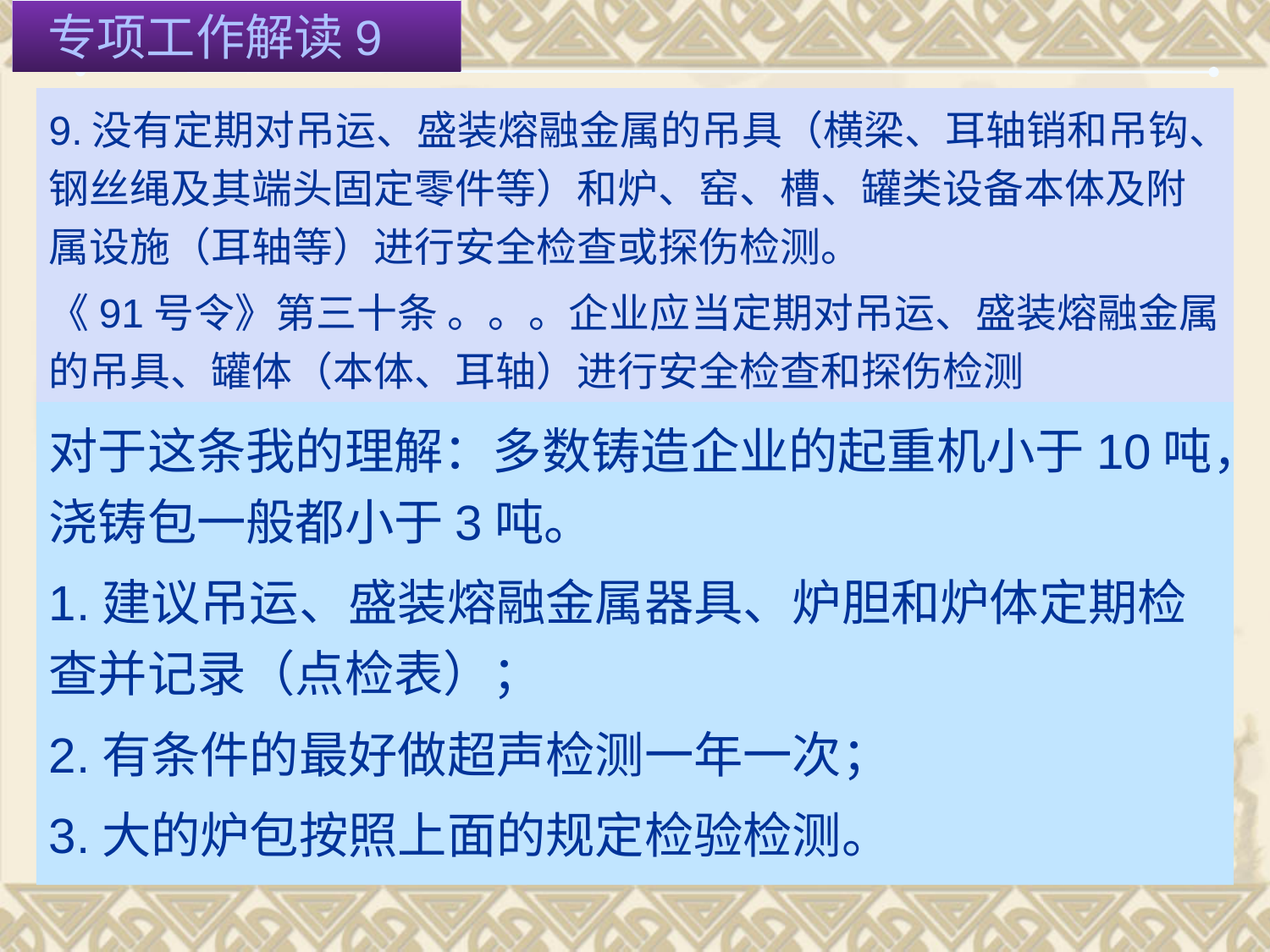

专项工作解读9
9.没有定期对吊运、盛装熔融金属的吊具（横梁、耳轴销和吊钩、钢丝绳及其端头固定零件等）和炉、窑、槽、罐类设备本体及附属设施（耳轴等）进行安全检查或探伤检测。
《91号令》第三十条 。。。企业应当定期对吊运、盛装熔融金属的吊具、罐体（本体、耳轴）进行安全检查和探伤检测

对于这条我的理解：多数铸造企业的起重机小于10吨，浇铸包一般都小于3吨。
1.建议吊运、盛装熔融金属器具、炉胆和炉体定期检查并记录（点检表）；
2.有条件的最好做超声检测一年一次；
3.大的炉包按照上面的规定检验检测。